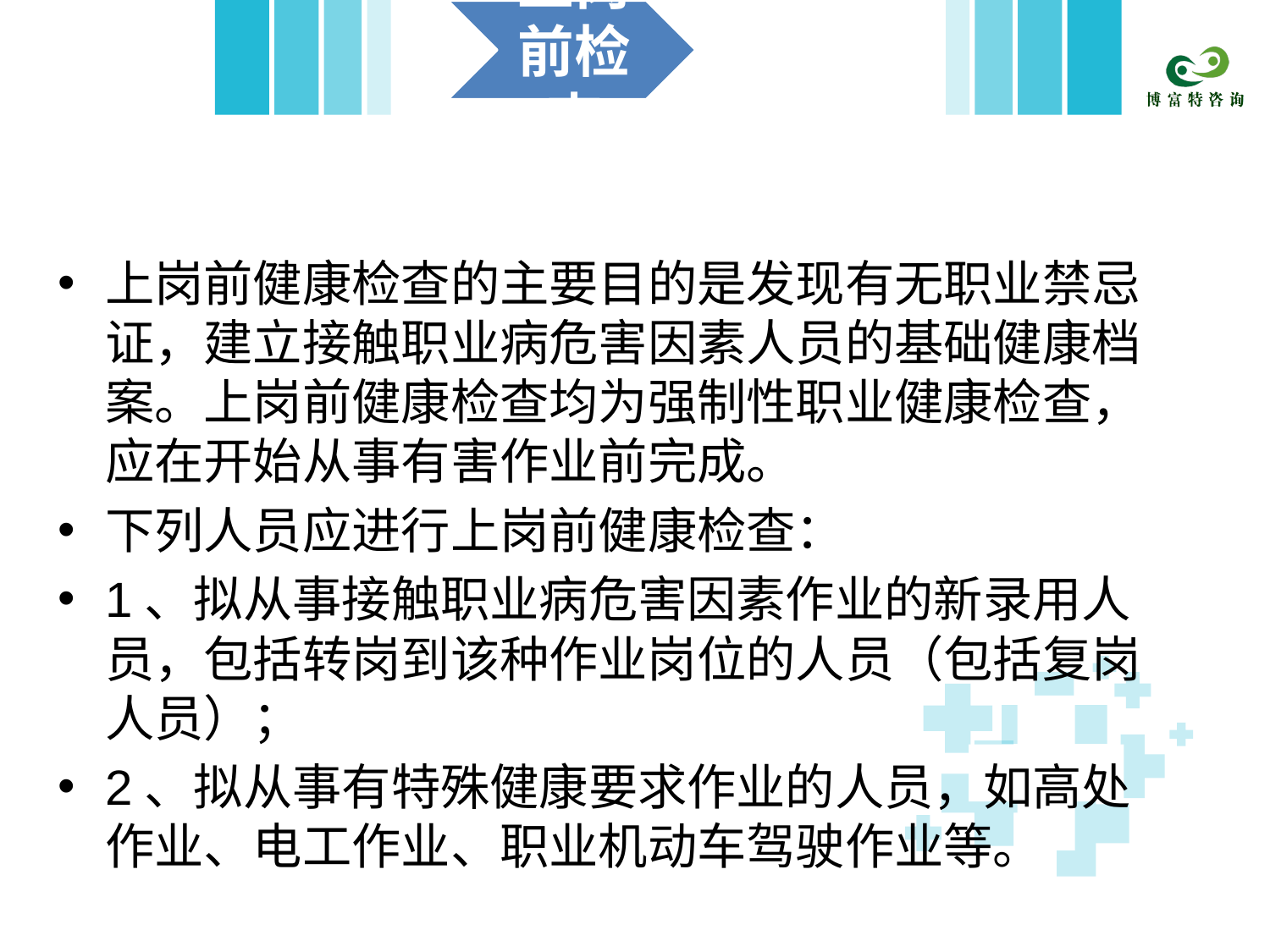

上岗前检查
上岗前健康检查的主要目的是发现有无职业禁忌证，建立接触职业病危害因素人员的基础健康档案。上岗前健康检查均为强制性职业健康检查，应在开始从事有害作业前完成。
下列人员应进行上岗前健康检查：
1、拟从事接触职业病危害因素作业的新录用人员，包括转岗到该种作业岗位的人员（包括复岗人员）；
2、拟从事有特殊健康要求作业的人员，如高处作业、电工作业、职业机动车驾驶作业等。